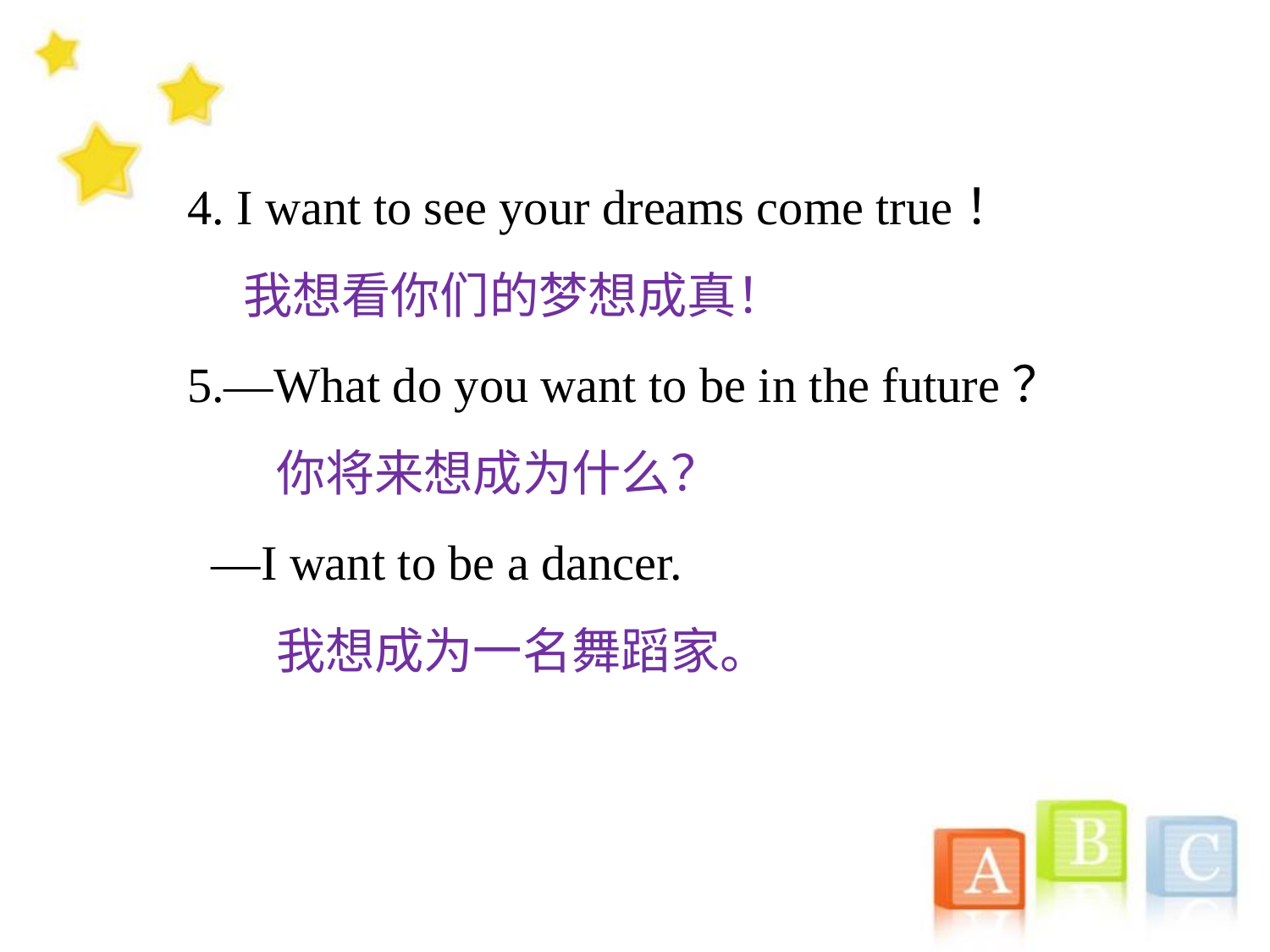

4. I want to see your dreams come true！
    我想看你们的梦想成真！
5.—What do you want to be in the future？
       你将来想成为什么？
  —I want to be a dancer.
       我想成为一名舞蹈家。